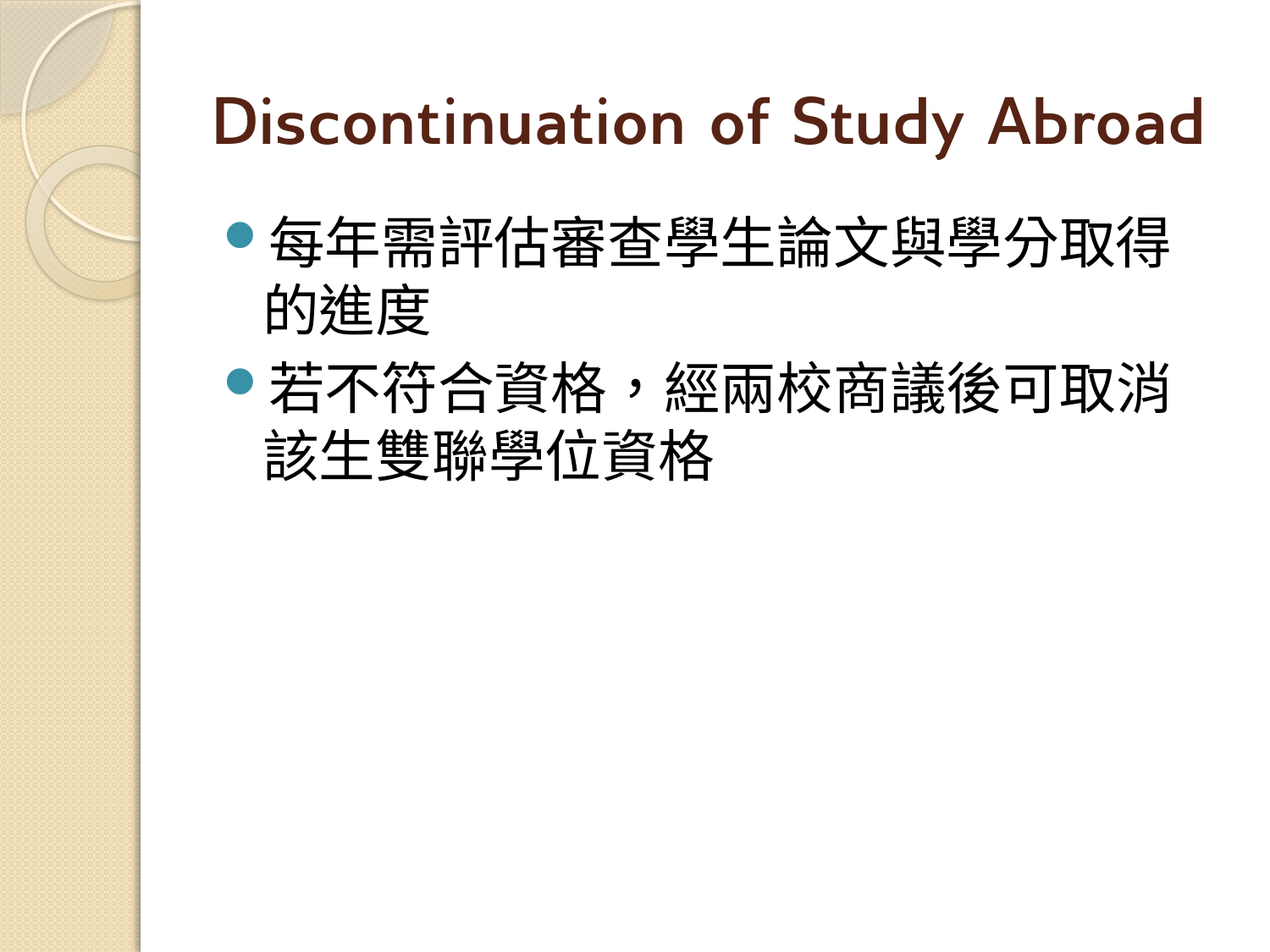

# Discontinuation of Study Abroad
每年需評估審查學生論文與學分取得的進度
若不符合資格，經兩校商議後可取消該生雙聯學位資格